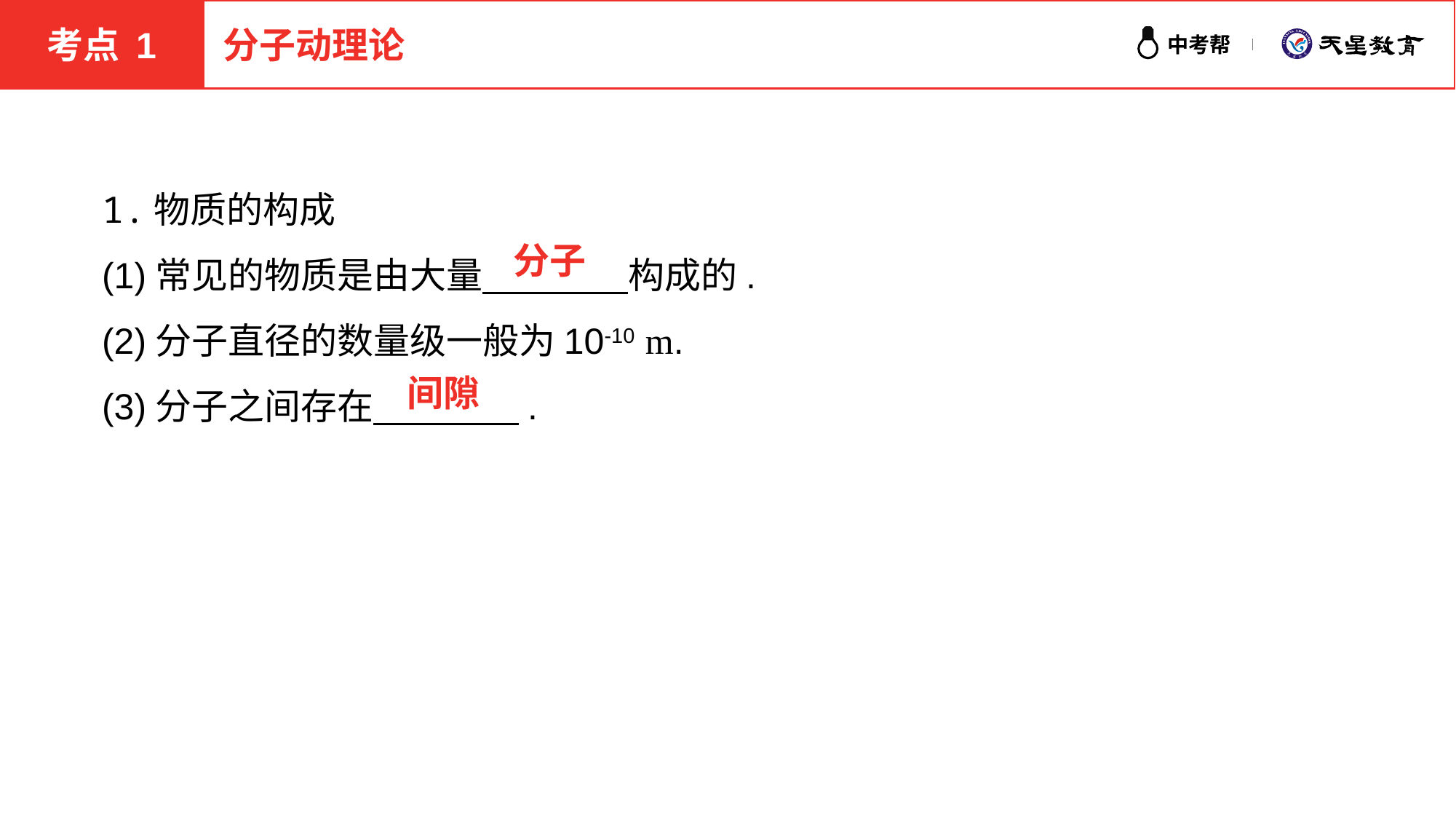

考点 1
分子动理论
1.物质的构成
(1)常见的物质是由大量　　　　构成的.
(2)分子直径的数量级一般为10-10 m.
(3)分子之间存在　　　　.
分子
间隙